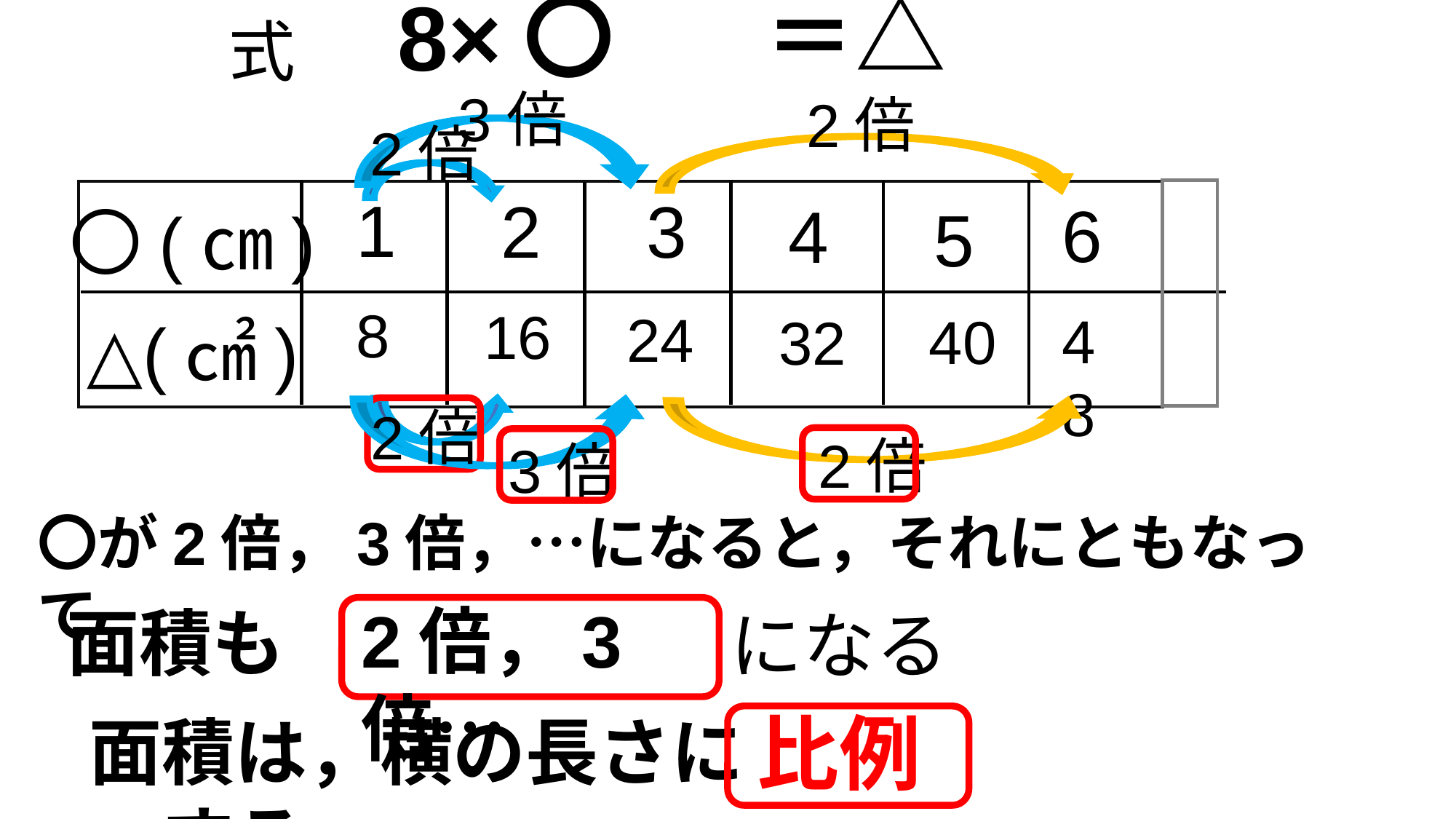

8×〇
＝△
式
3倍
2倍
2倍

1
2
3

6
4
5
〇(㎝)
8
16
24
48
40
32
△(㎠)
2倍

2倍
3倍

〇が2倍，3倍，…になると，それにともなって
2倍，3倍…
面積も
になる

比例
面積は，横の長さに　　　　　　する。